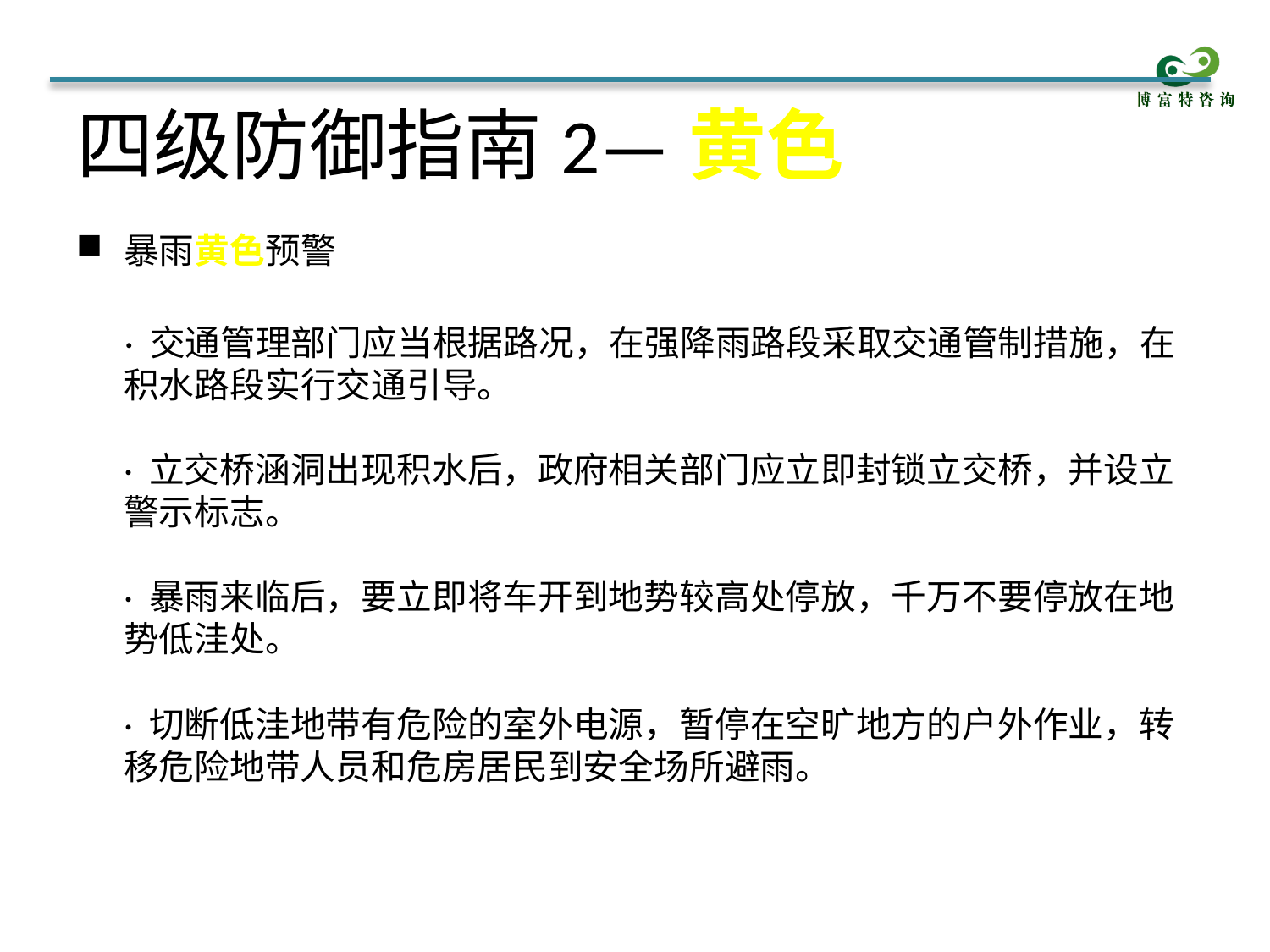

# 四级防御指南2—黄色
暴雨黄色预警
      · 交通管理部门应当根据路况，在强降雨路段采取交通管制措施，在积水路段实行交通引导。
· 立交桥涵洞出现积水后，政府相关部门应立即封锁立交桥，并设立警示标志。
· 暴雨来临后，要立即将车开到地势较高处停放，千万不要停放在地势低洼处。
· 切断低洼地带有危险的室外电源，暂停在空旷地方的户外作业，转移危险地带人员和危房居民到安全场所避雨。